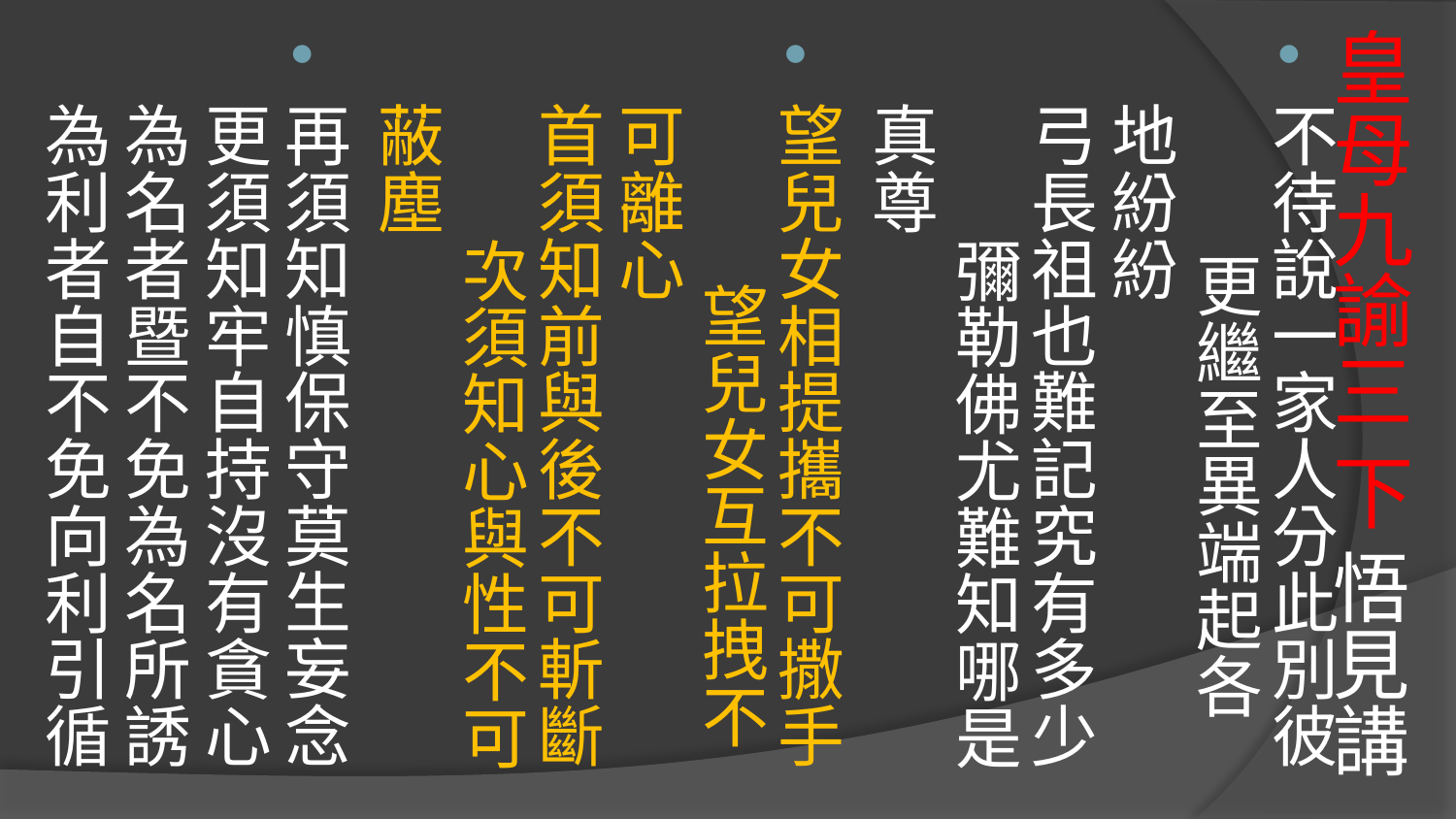

# 皇母九諭三 下 悟見講
不待說一家人分此別彼            更繼至異端起各地紛紛
弓長祖也難記究有多少           彌勒佛尤難知哪是真尊
望兒女相提攜不可撒手              望兒女互拉拽不可離心
首須知前與後不可斬斷           次須知心與性不可蔽塵
再須知慎保守莫生妄念更須知牢自持沒有貪心
為名者暨不免為名所誘為利者自不免向利引循